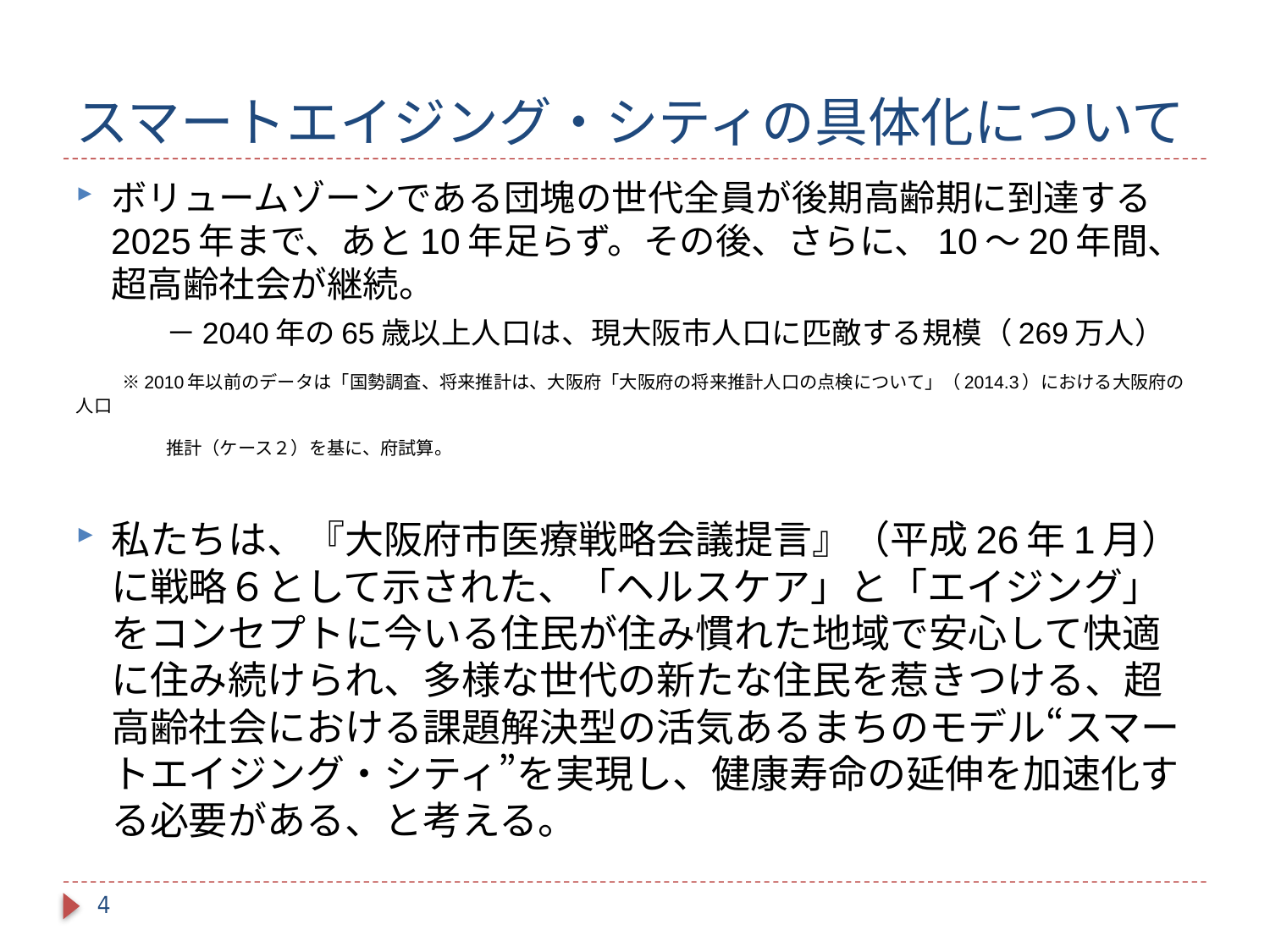

# スマートエイジング・シティの具体化について
ボリュームゾーンである団塊の世代全員が後期高齢期に到達する2025年まで、あと10年足らず。その後、さらに、10～20年間、超高齢社会が継続。
　　　－2040年の65歳以上人口は、現大阪市人口に匹敵する規模（269万人）
　　※2010年以前のデータは「国勢調査、将来推計は、大阪府「大阪府の将来推計人口の点検について」（2014.3）における大阪府の人口
　　　　　推計（ケース２）を基に、府試算。

私たちは、『大阪府市医療戦略会議提言』（平成26年1月）に戦略６として示された、「ヘルスケア」と「エイジング」をコンセプトに今いる住民が住み慣れた地域で安心して快適に住み続けられ、多様な世代の新たな住民を惹きつける、超高齢社会における課題解決型の活気あるまちのモデル“スマートエイジング・シティ”を実現し、健康寿命の延伸を加速化する必要がある、と考える。
4